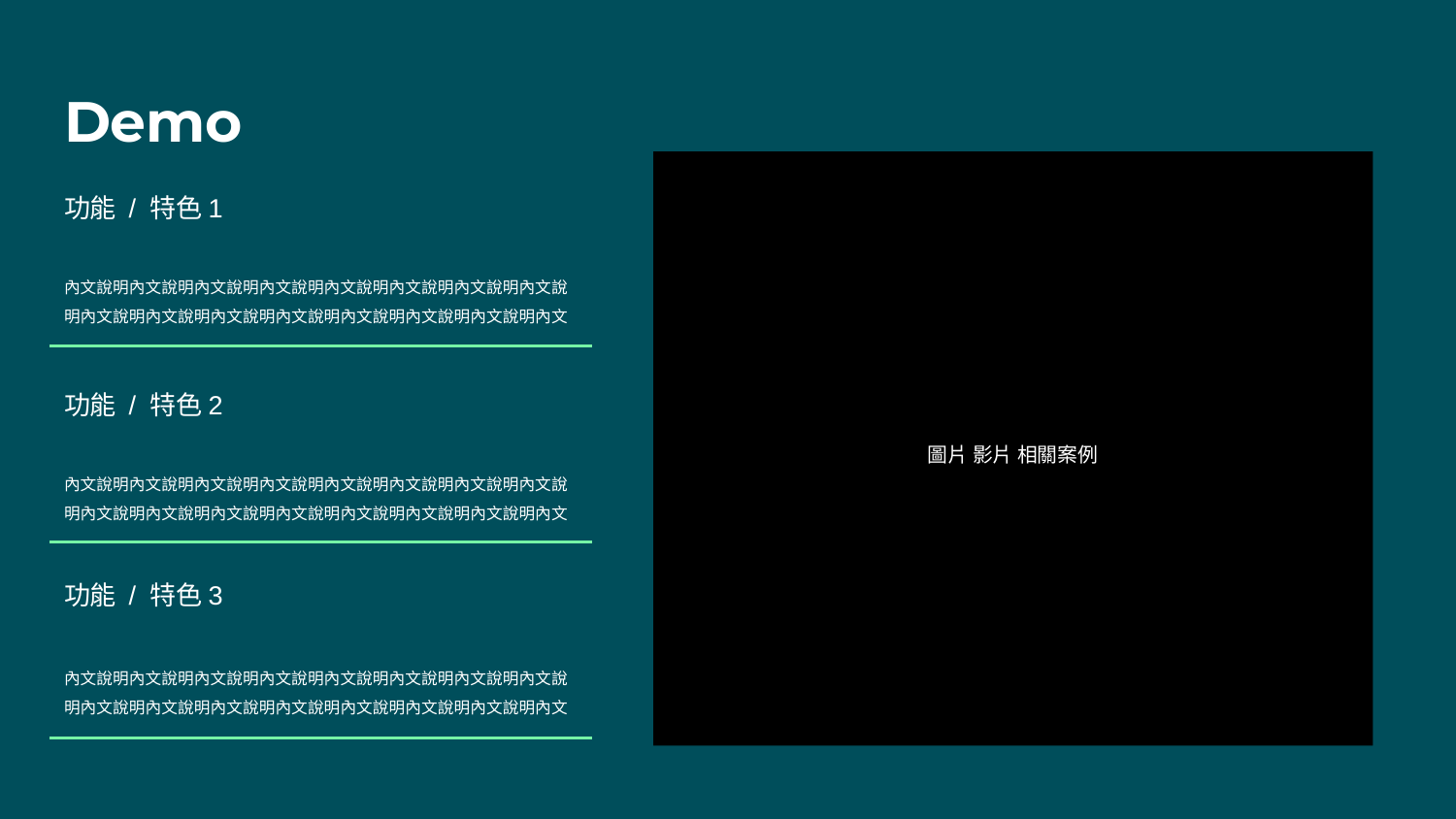

# Demo

功能 / 特色1
內文說明內文說明內文說明內文說明內文說明內文說明內文說明內文說明內文說明內文說明內文說明內文說明內文說明內文說明內文說明內文
功能 / 特色2
圖片 影片 相關案例
內文說明內文說明內文說明內文說明內文說明內文說明內文說明內文說明內文說明內文說明內文說明內文說明內文說明內文說明內文說明內文
功能 / 特色3
內文說明內文說明內文說明內文說明內文說明內文說明內文說明內文說明內文說明內文說明內文說明內文說明內文說明內文說明內文說明內文